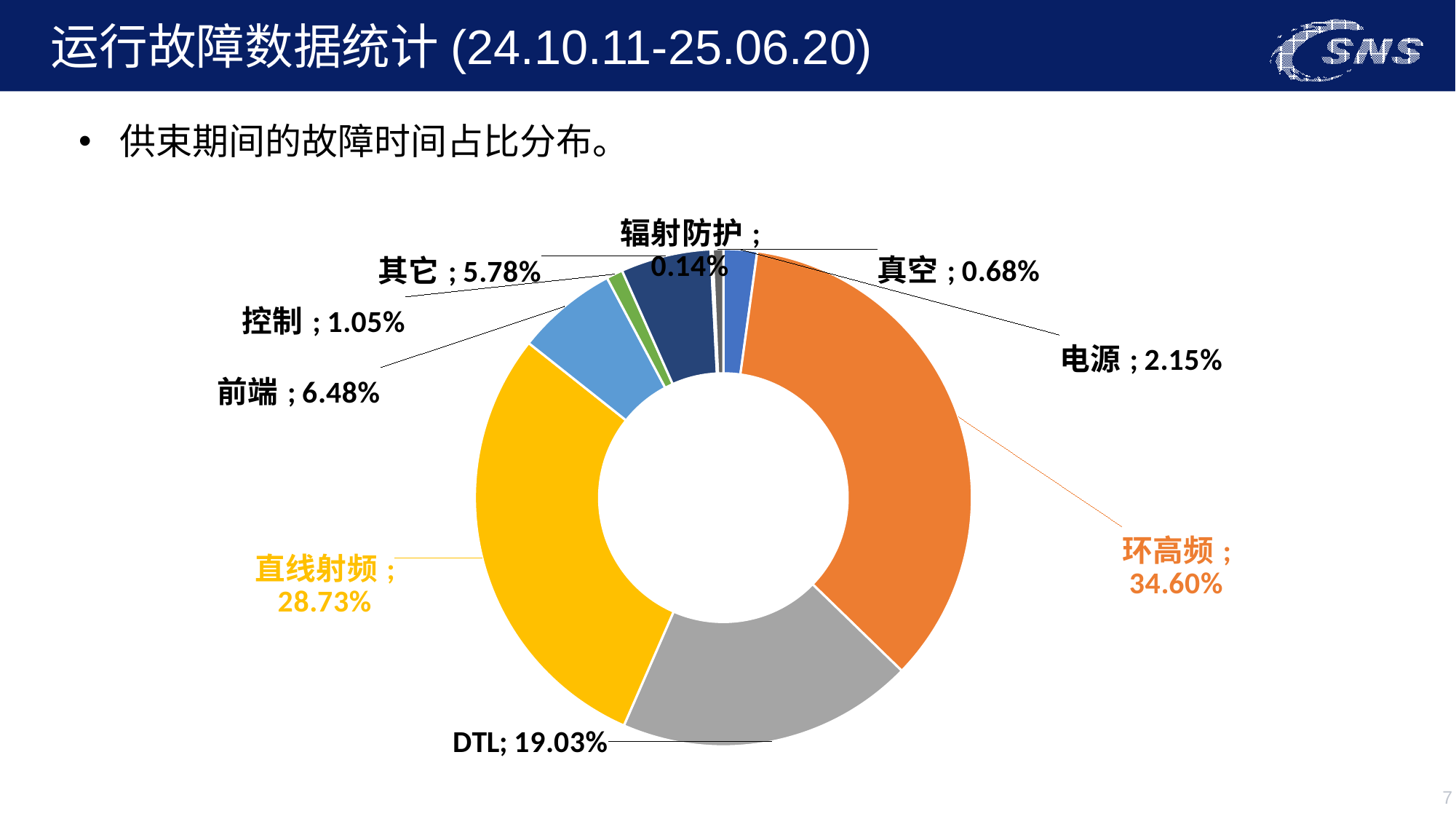

# 运行故障数据统计(24.10.11-25.06.20)
供束期间的故障时间占比分布。

### Chart

| Category |  |
|---|---|
| 电源 | 0.02149565566772136 |
| 环高频 | 0.3460398774546733 |
| DTL | 0.19034704434734567 |
| 直线射频 | 0.28727838883029483 |
| 前端 | 0.06478830797046858 |
| 控制 | 0.010546933855657676 |
| 其它 | 0.05775701873336346 |
| 辐射防护 | 0.0014062578474210235 |
| 真空 | 0.006780171764351363 |